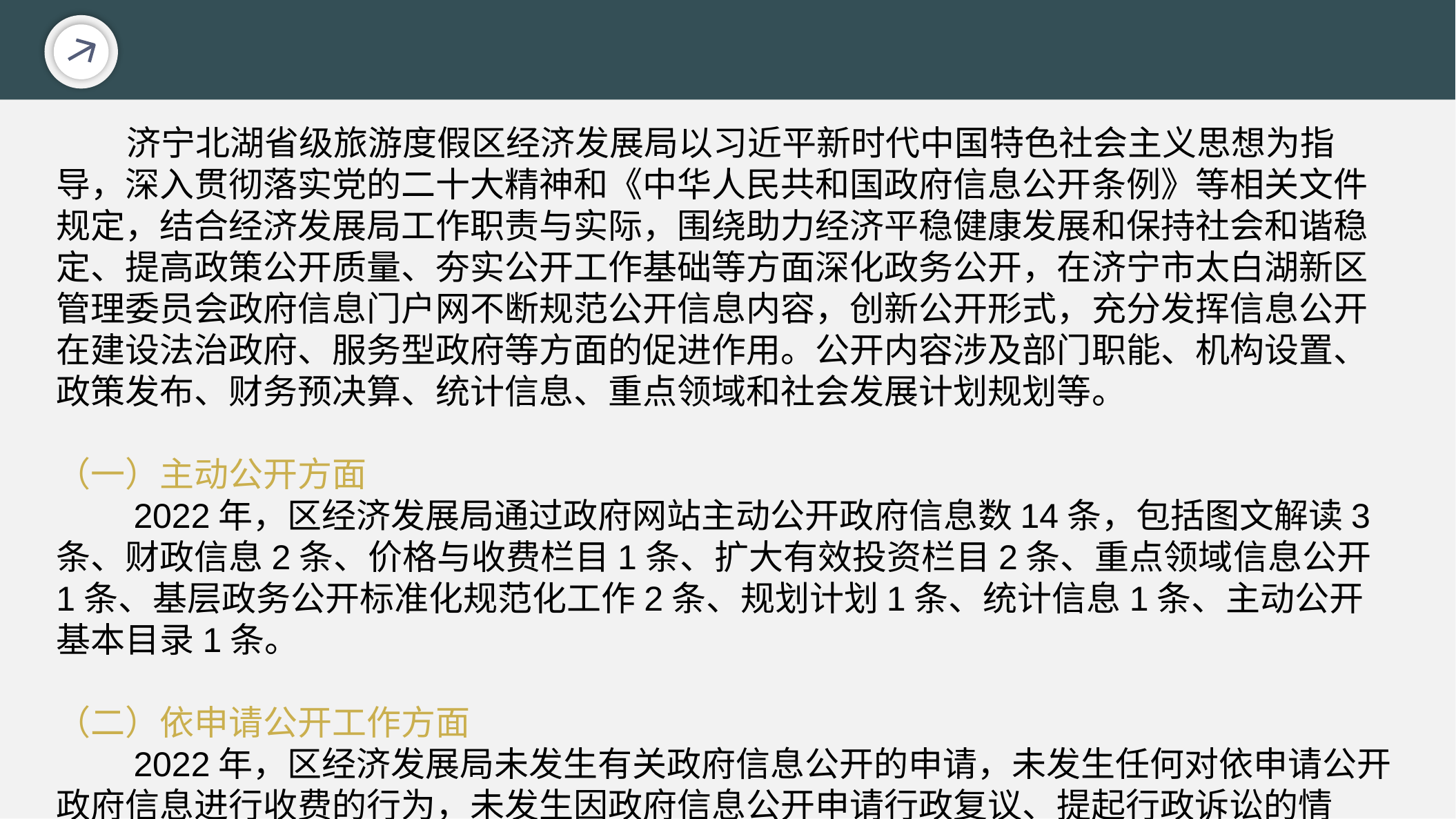

济宁北湖省级旅游度假区经济发展局以习近平新时代中国特色社会主义思想为指导，深入贯彻落实党的二十大精神和《中华人民共和国政府信息公开条例》等相关文件规定，结合经济发展局工作职责与实际，围绕助力经济平稳健康发展和保持社会和谐稳定、提高政策公开质量、夯实公开工作基础等方面深化政务公开，在济宁市太白湖新区管理委员会政府信息门户网不断规范公开信息内容，创新公开形式，充分发挥信息公开在建设法治政府、服务型政府等方面的促进作用。公开内容涉及部门职能、机构设置、政策发布、财务预决算、统计信息、重点领域和社会发展计划规划等。

（一）主动公开方面
        2022年，区经济发展局通过政府网站主动公开政府信息数14条，包括图文解读3条、财政信息2条、价格与收费栏目1条、扩大有效投资栏目2条、重点领域信息公开1条、基层政务公开标准化规范化工作2条、规划计划1条、统计信息1条、主动公开基本目录1条。

（二）依申请公开工作方面
        2022年，区经济发展局未发生有关政府信息公开的申请，未发生任何对依申请公开政府信息进行收费的行为，未发生因政府信息公开申请行政复议、提起行政诉讼的情况。